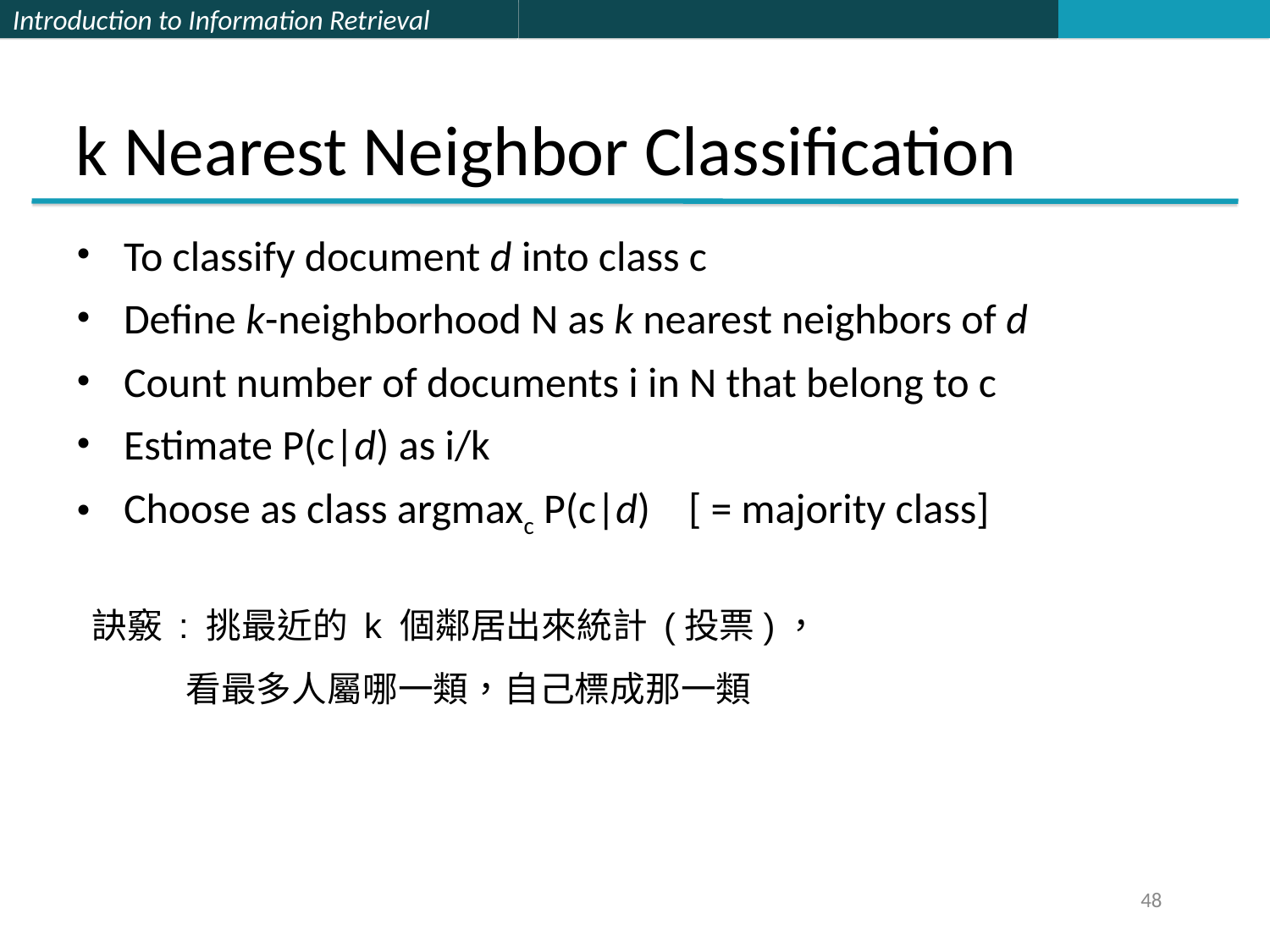

# k Nearest Neighbor Classification
To classify document d into class c
Define k-neighborhood N as k nearest neighbors of d
Count number of documents i in N that belong to c
Estimate P(c|d) as i/k
Choose as class argmaxc P(c|d)    [ = majority class]

訣竅 : 挑最近的 k 個鄰居出來統計 (投票)，
　　   看最多人屬哪一類，自己標成那一類
48